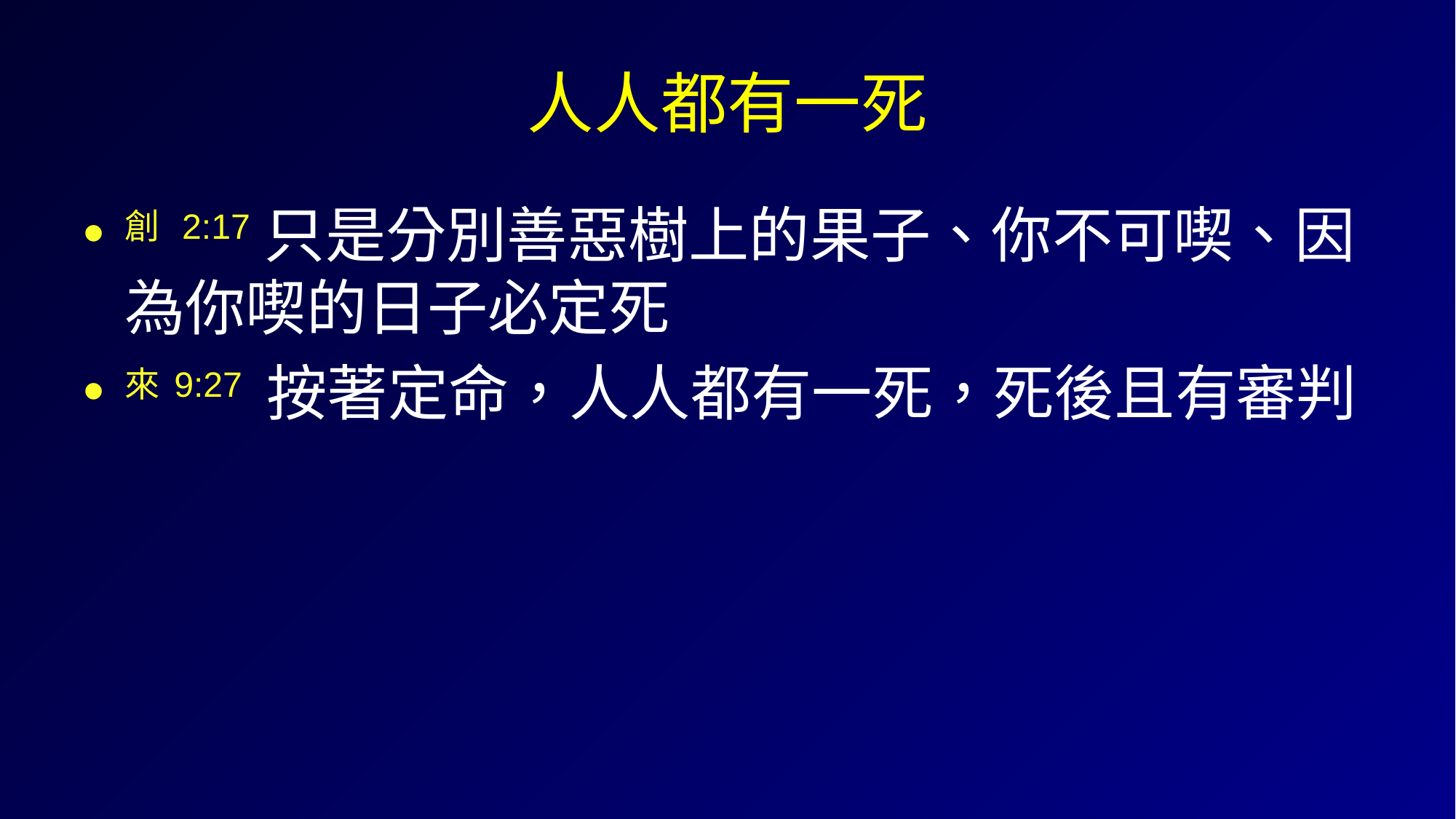

# 人人都有一死
創 2:17只是分別善惡樹上的果子、你不可喫、因為你喫的日子必定死
來9:27 按著定命，人人都有一死，死後且有審判